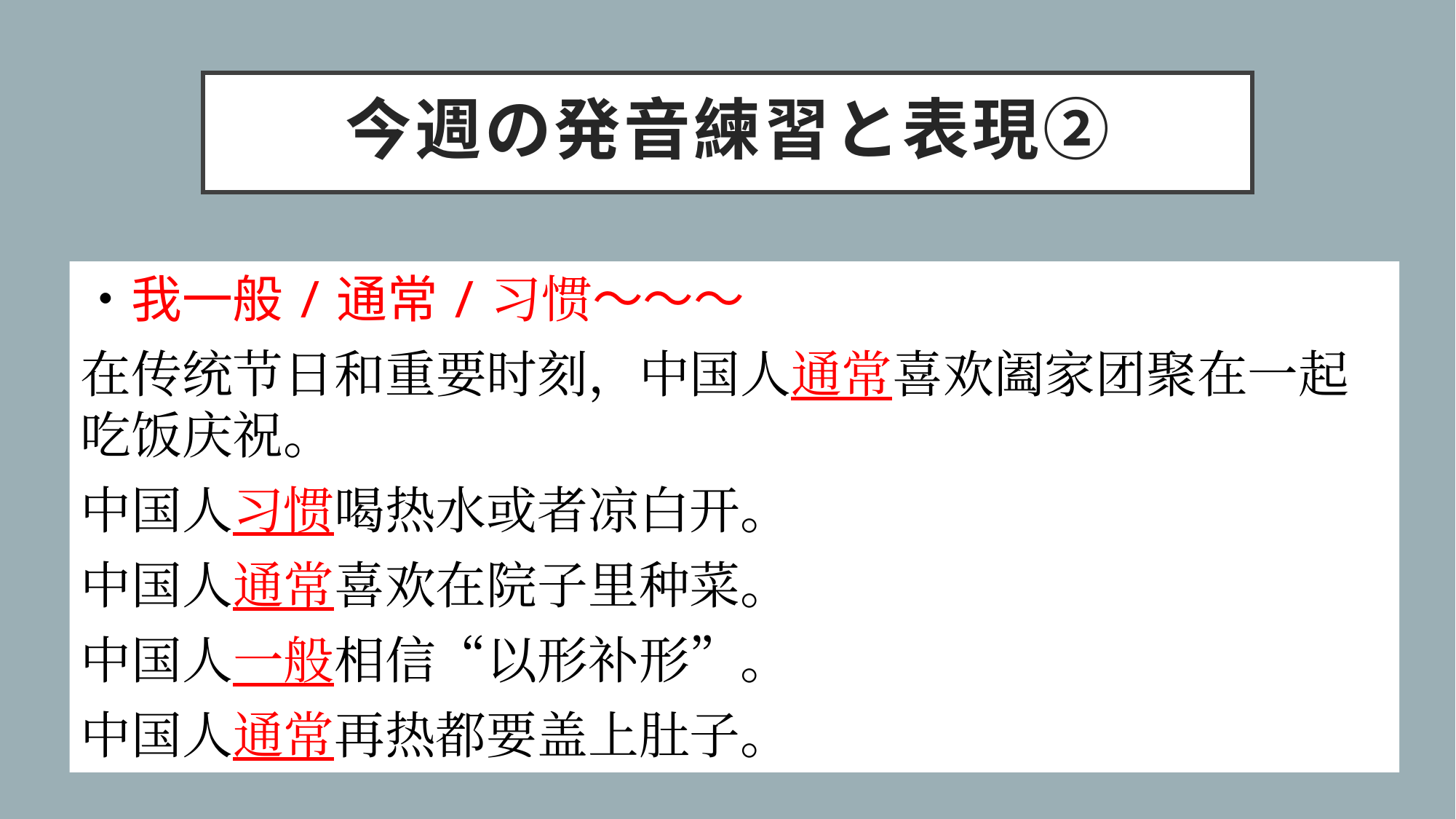

# 今週の発音練習と表現②
・我一般/通常/习惯～～～
在传统节日和重要时刻，中国人通常喜欢阖家团聚在一起吃饭庆祝。
中国人习惯喝热水或者凉白开。
中国人通常喜欢在院子里种菜。
中国人一般相信“以形补形”。
中国人通常再热都要盖上肚子。